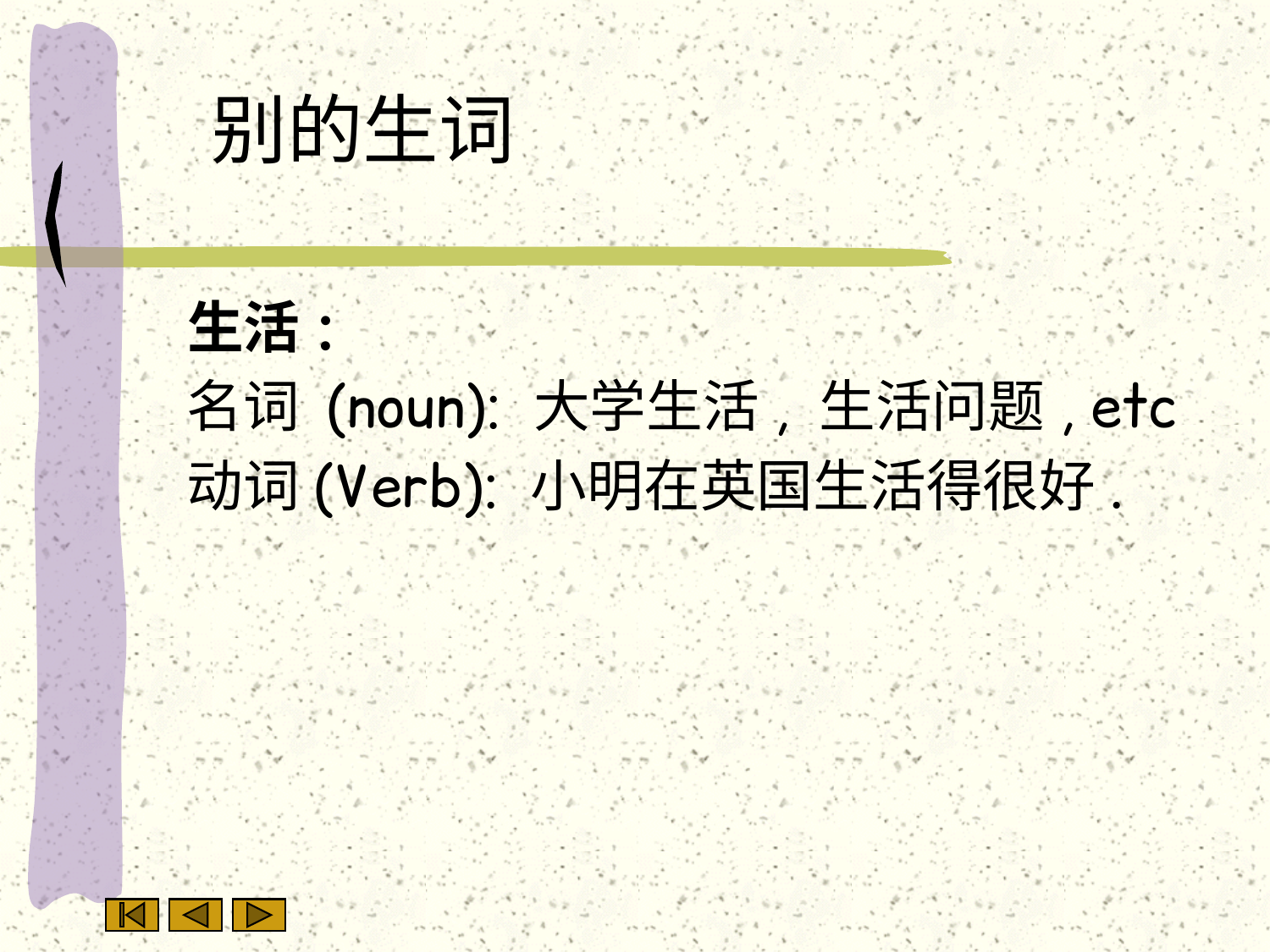

# 别的生词
 生活:
 名词 (noun): 大学生活, 生活问题, etc
 动词(Verb): 小明在英国生活得很好.